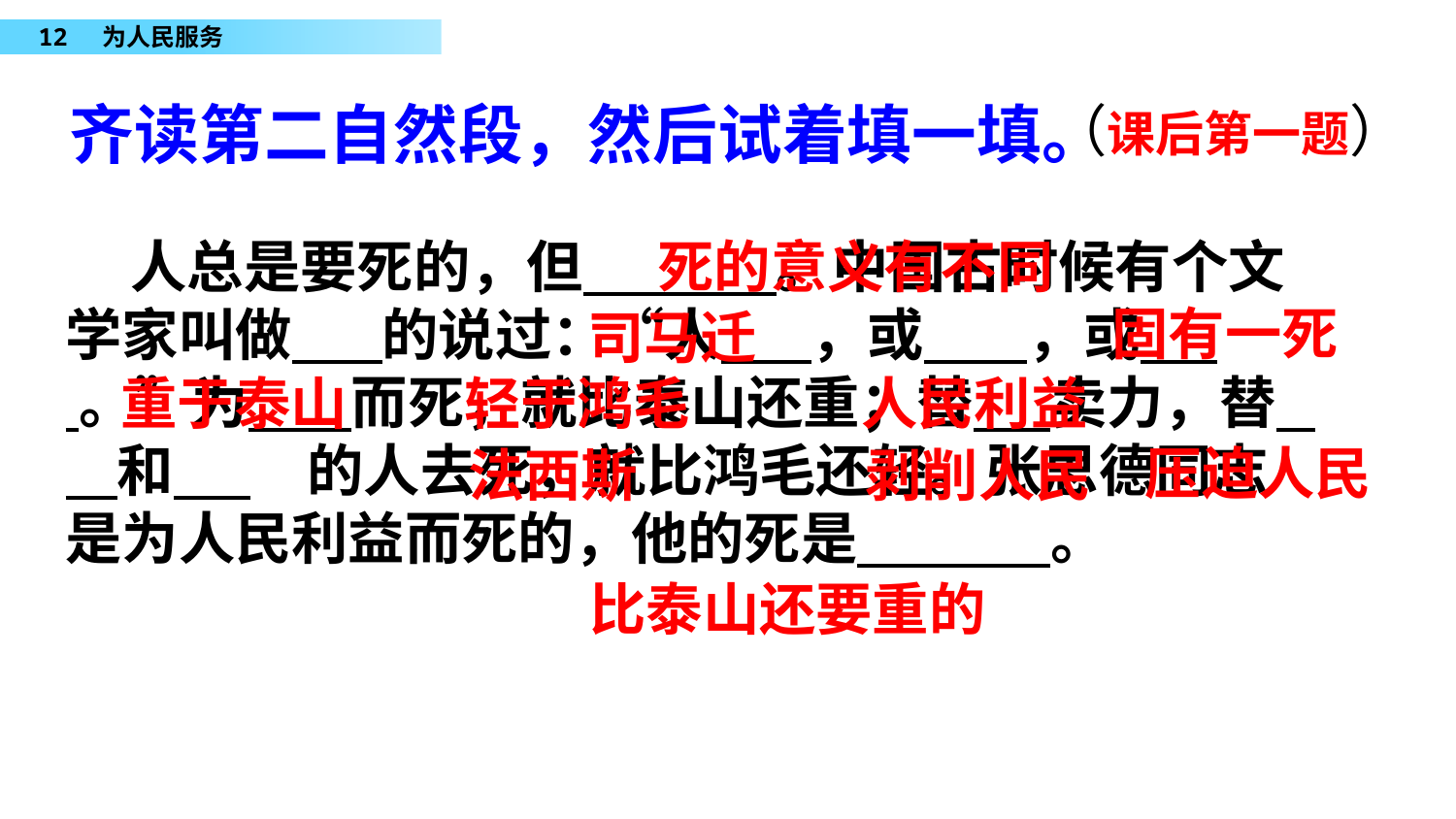

齐读第二自然段，然后试着填一填。
（课后第一题）
    人总是要死的，但               。中国古时候有个文学家叫做       的说过：“人       ，或        ，或        。”为        而死，就比泰山还重；替      卖力，替        和      ，的人去死，就比鸿毛还轻。张思德同志是为人民利益而死的，他的死是               。
死的意义有不同
固有一死
司马迁
重于泰山
轻于鸿毛
人民利益
压迫人民
法西斯
剥削人民
比泰山还要重的